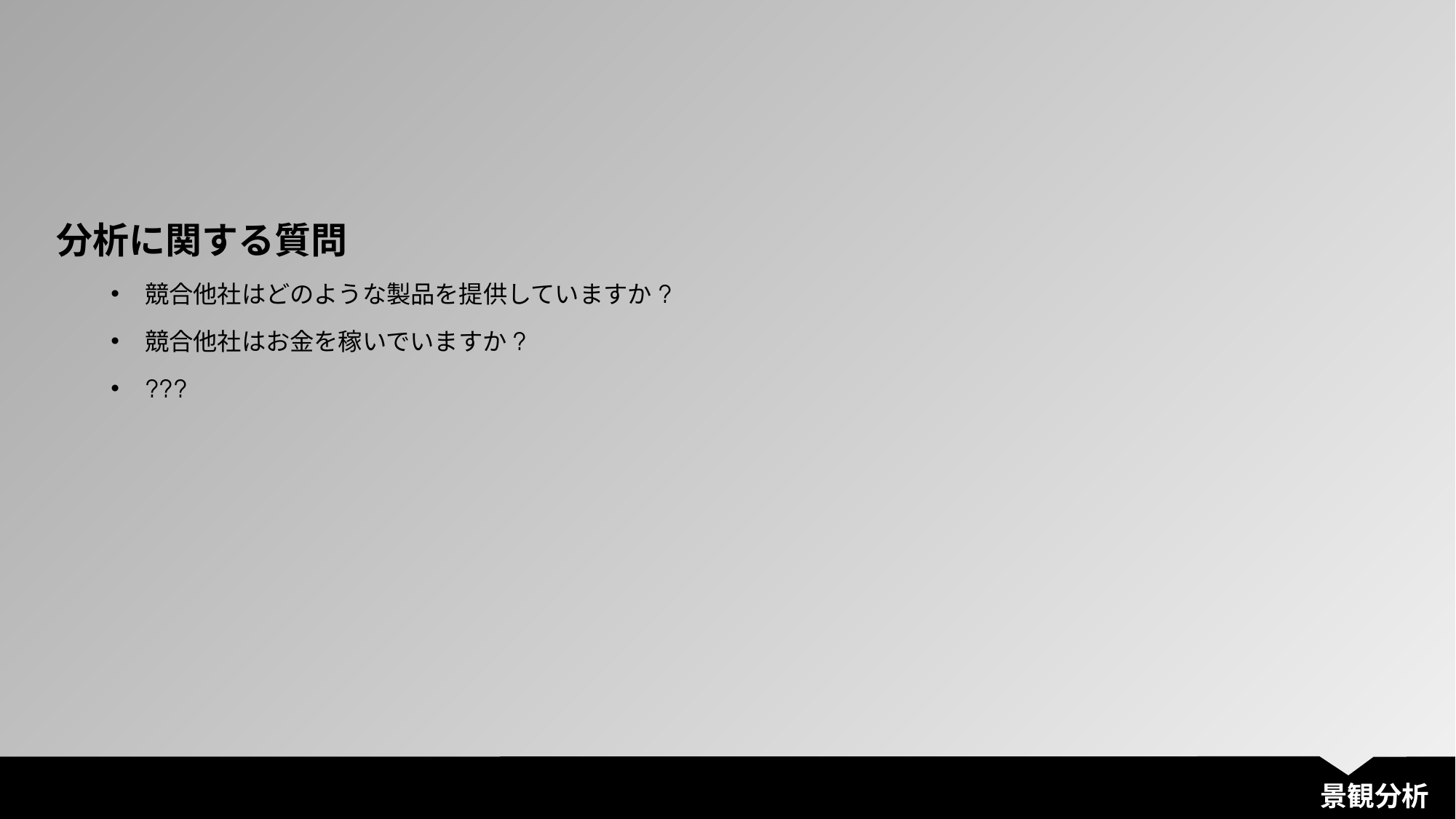

分析に関する質問
競合他社はどのような製品を提供していますか?
競合他社はお金を稼いでいますか?
???

景観分析